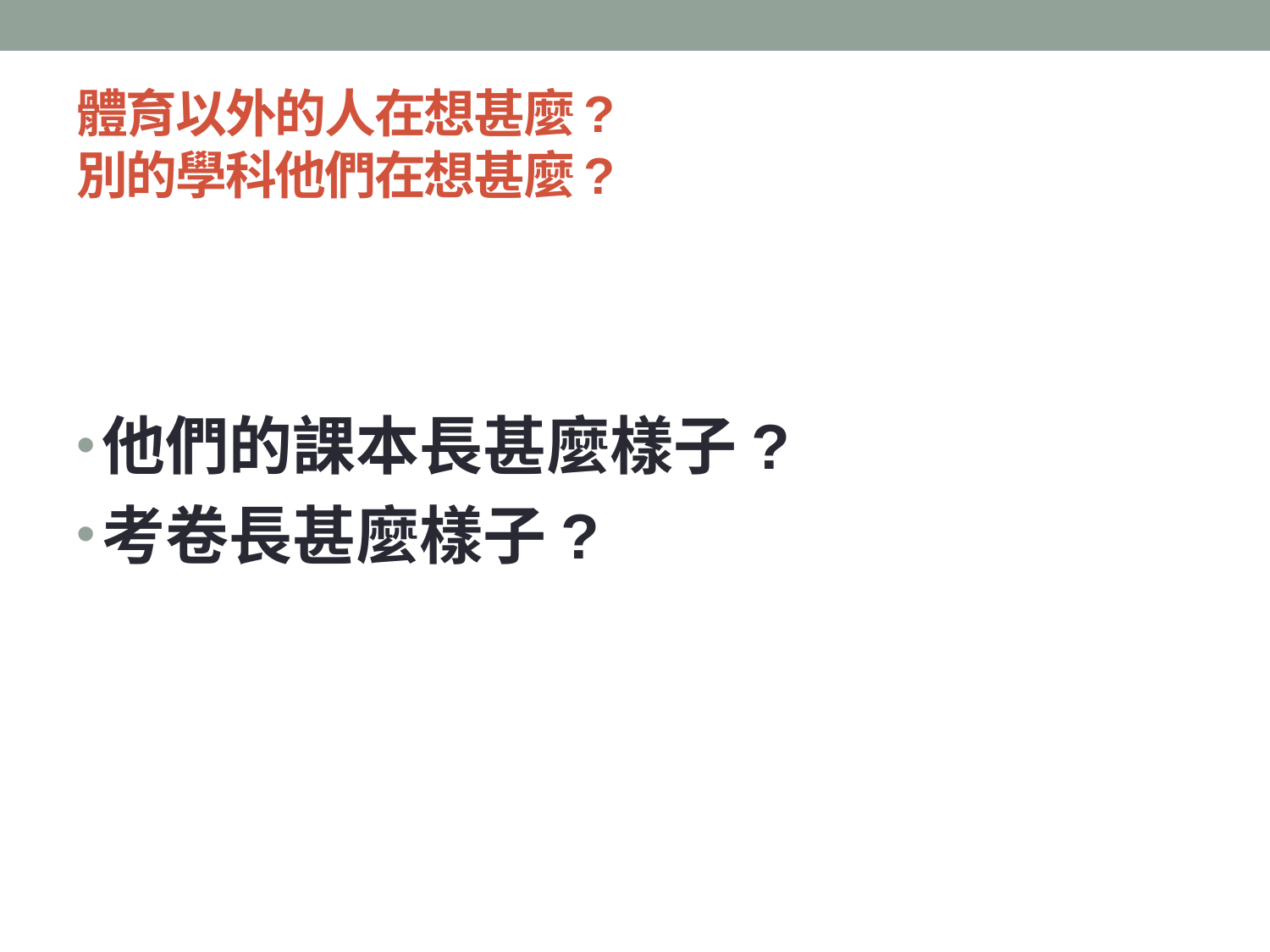

# 體育以外的人在想甚麼? 別的學科他們在想甚麼?

他們的課本長甚麼樣子?
考卷長甚麼樣子?